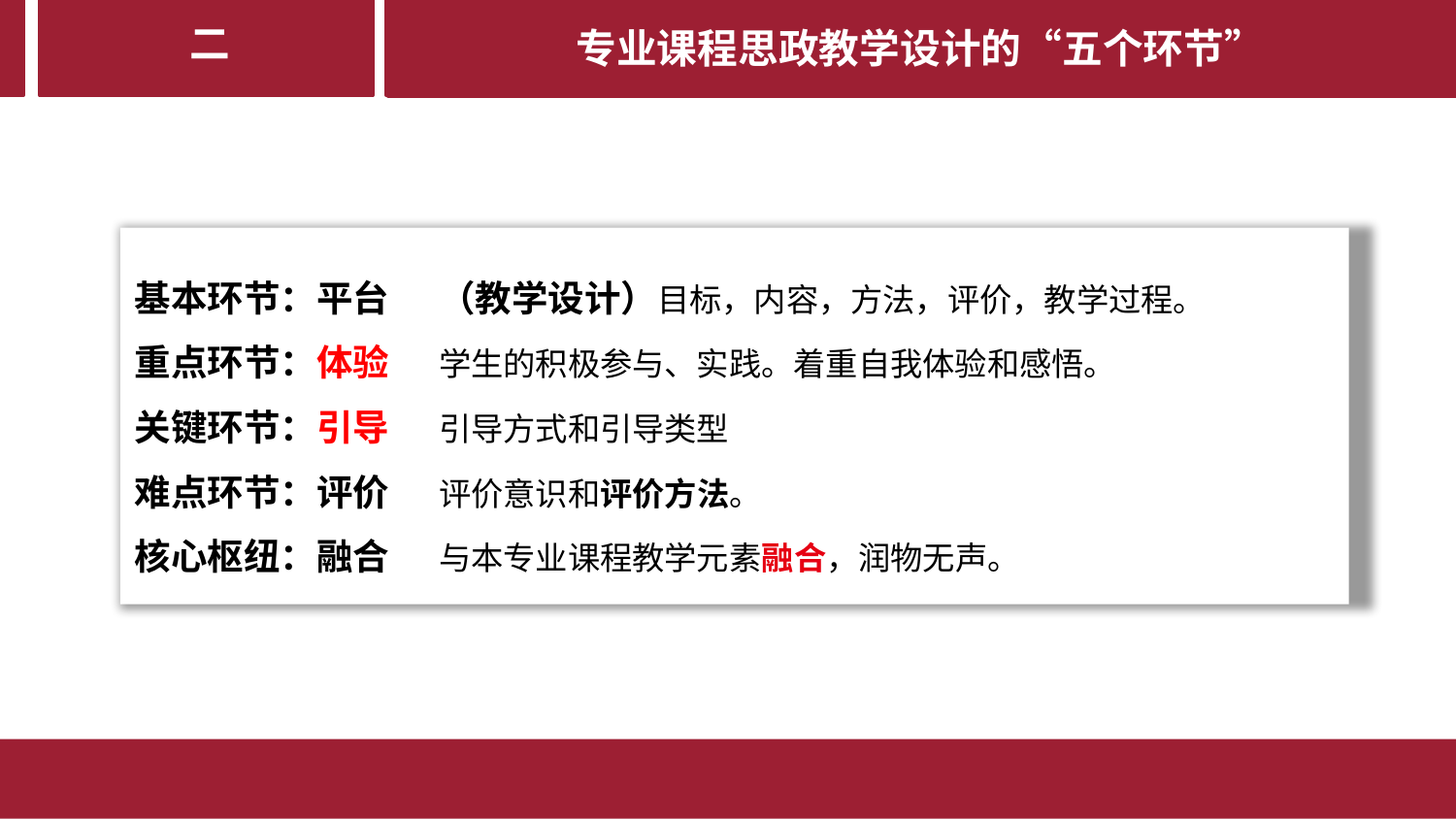

专业课程思政教学设计的“五个环节”
第四部分
二
基本环节：平台      （教学设计）目标，内容，方法，评价，教学过程。
重点环节：体验      学生的积极参与、实践。着重自我体验和感悟。
关键环节：引导      引导方式和引导类型
难点环节：评价      评价意识和评价方法。
核心枢纽：融合      与本专业课程教学元素融合，润物无声。